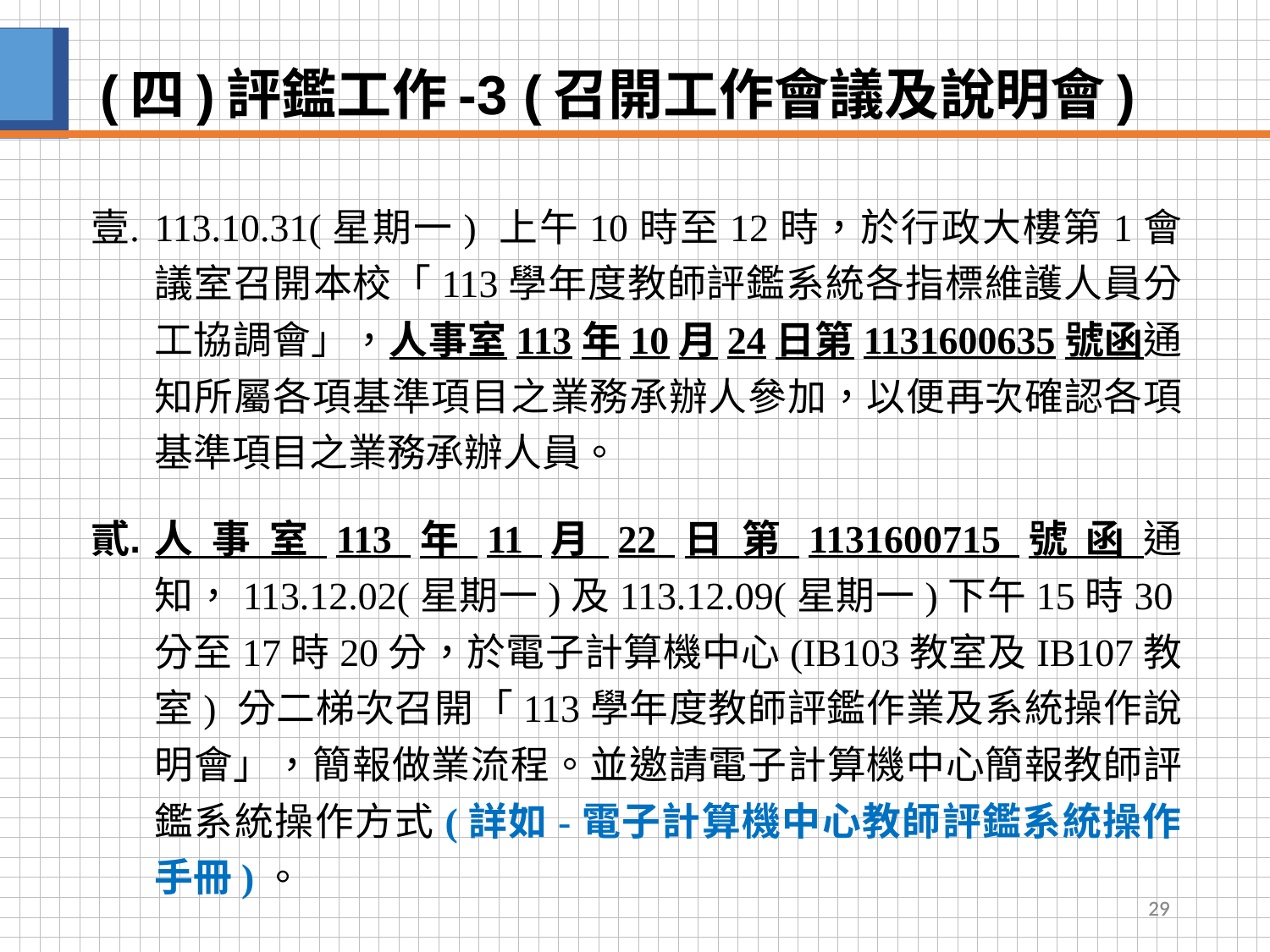

# (四)評鑑工作-3 (召開工作會議及說明會)
113.10.31(星期一) 上午10時至12時，於行政大樓第1會議室召開本校「113學年度教師評鑑系統各指標維護人員分工協調會」，人事室113年10月24日第1131600635號函通知所屬各項基準項目之業務承辦人參加，以便再次確認各項基準項目之業務承辦人員。
人事室113年11月22日第1131600715號函通知，113.12.02(星期一)及113.12.09(星期一)下午15時30分至17時20分，於電子計算機中心(IB103教室及IB107教室) 分二梯次召開「113學年度教師評鑑作業及系統操作說明會」，簡報做業流程。並邀請電子計算機中心簡報教師評鑑系統操作方式(詳如-電子計算機中心教師評鑑系統操作手冊)。
29